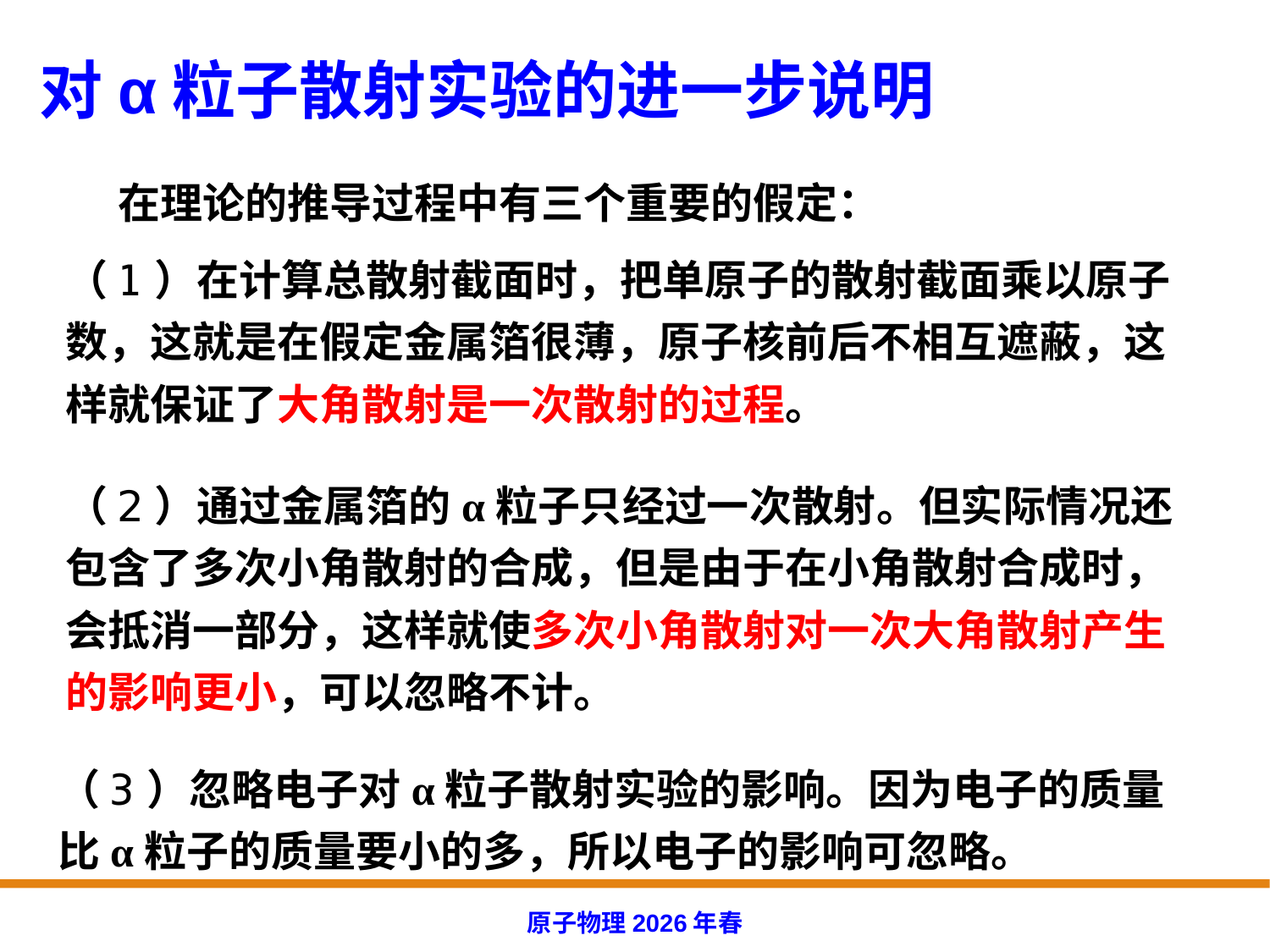

对α粒子散射实验的进一步说明
在理论的推导过程中有三个重要的假定：
（1）在计算总散射截面时，把单原子的散射截面乘以原子数，这就是在假定金属箔很薄，原子核前后不相互遮蔽，这样就保证了大角散射是一次散射的过程。
（2）通过金属箔的α粒子只经过一次散射。但实际情况还包含了多次小角散射的合成，但是由于在小角散射合成时，会抵消一部分，这样就使多次小角散射对一次大角散射产生的影响更小，可以忽略不计。
（3）忽略电子对α粒子散射实验的影响。因为电子的质量比α粒子的质量要小的多，所以电子的影响可忽略。
原子物理2026年春
68